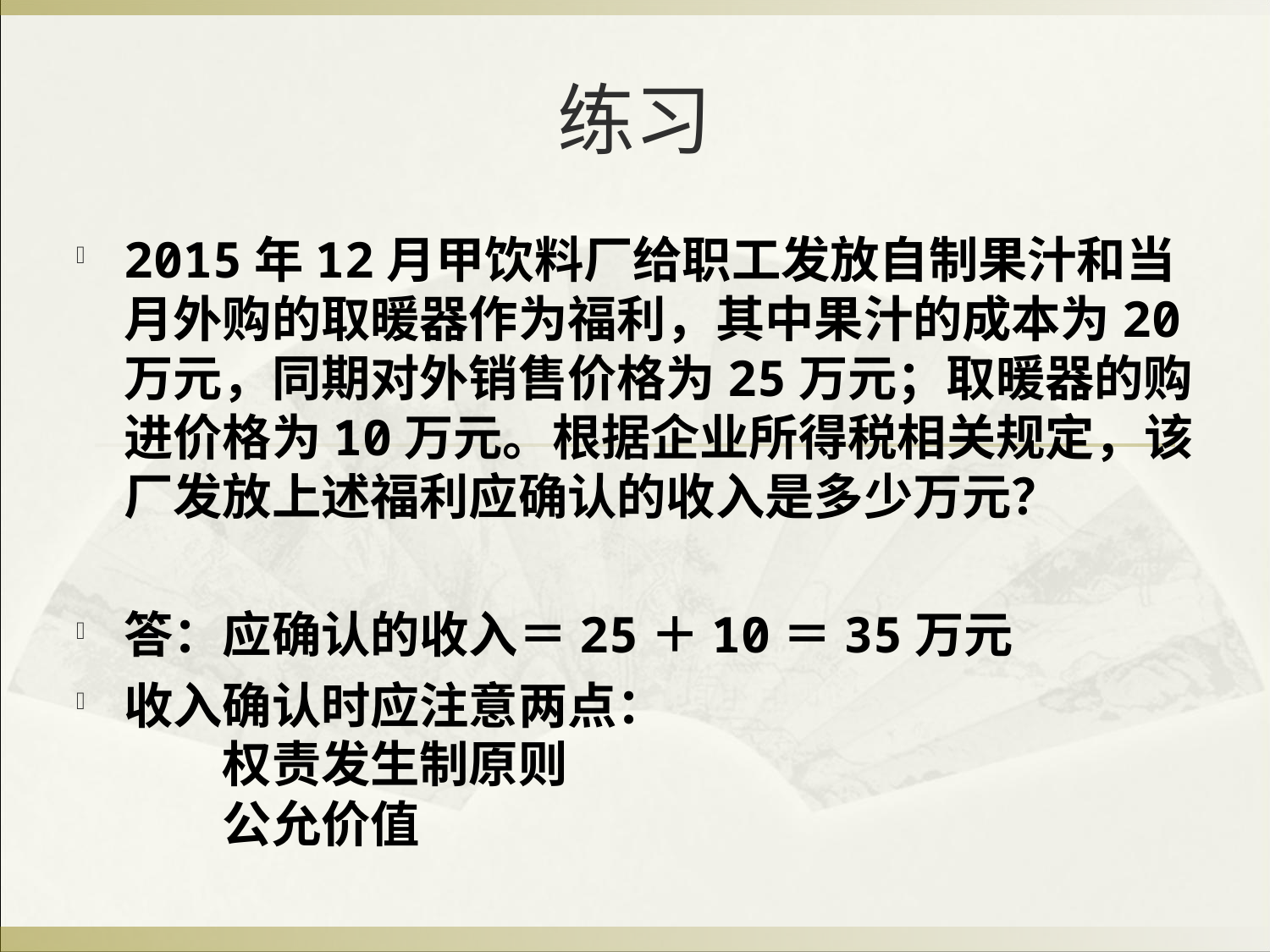

# 练习
2015年12月甲饮料厂给职工发放自制果汁和当月外购的取暖器作为福利，其中果汁的成本为20万元，同期对外销售价格为25万元；取暖器的购进价格为10万元。根据企业所得税相关规定，该厂发放上述福利应确认的收入是多少万元？

答：应确认的收入＝25＋10＝35万元
收入确认时应注意两点：
　　权责发生制原则
　　公允价值